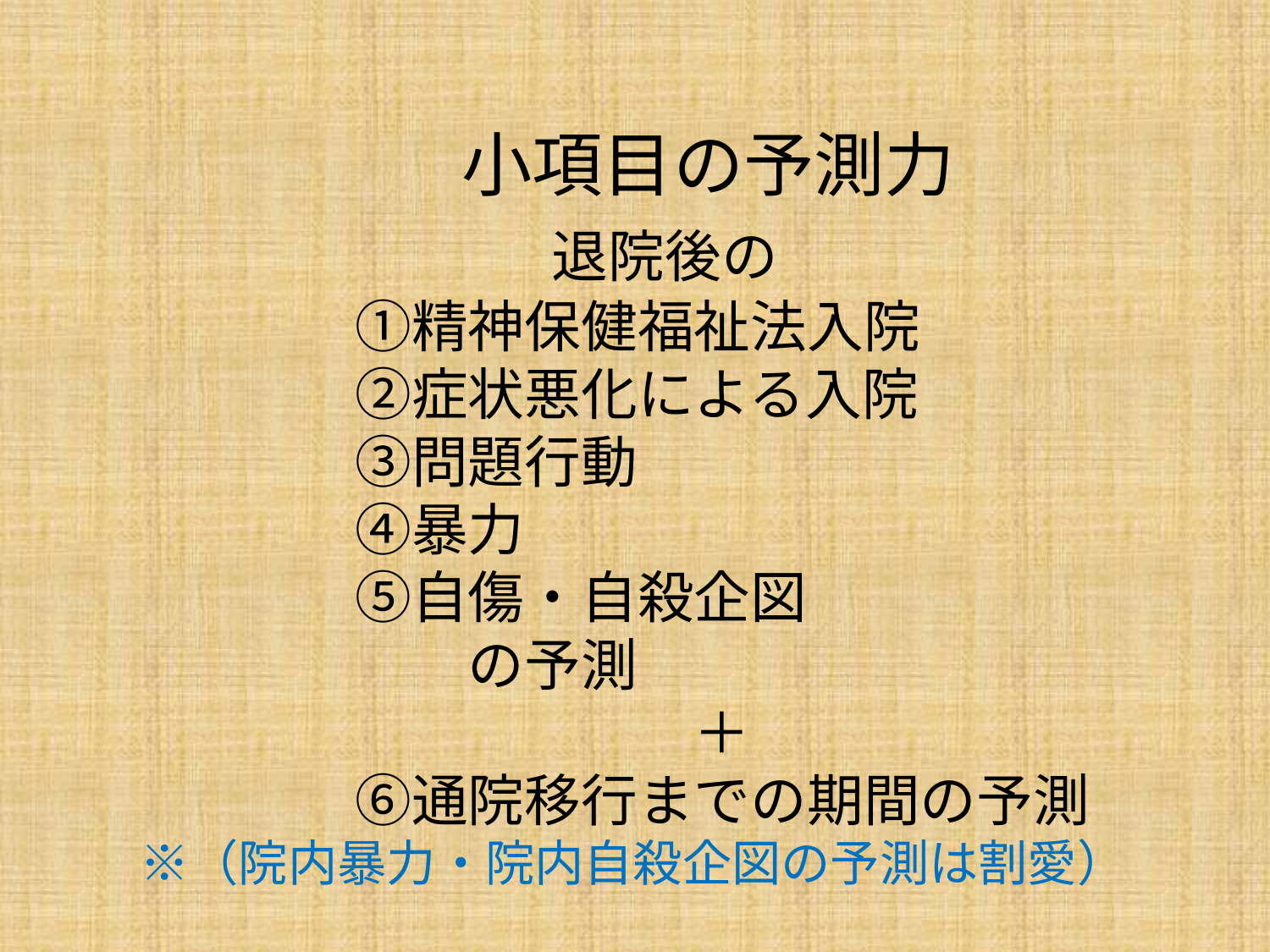

# 小項目の予測力 　　　　　　退院後の 　　　　①精神保健福祉法入院 　　　　②症状悪化による入院 　　　　③問題行動 　　　　④暴力 　　　　⑤自傷・自殺企図 　　　　　　の予測 　　　　　　　　　　＋ 　　　　⑥通院移行までの期間の予測 ※（院内暴力・院内自殺企図の予測は割愛）